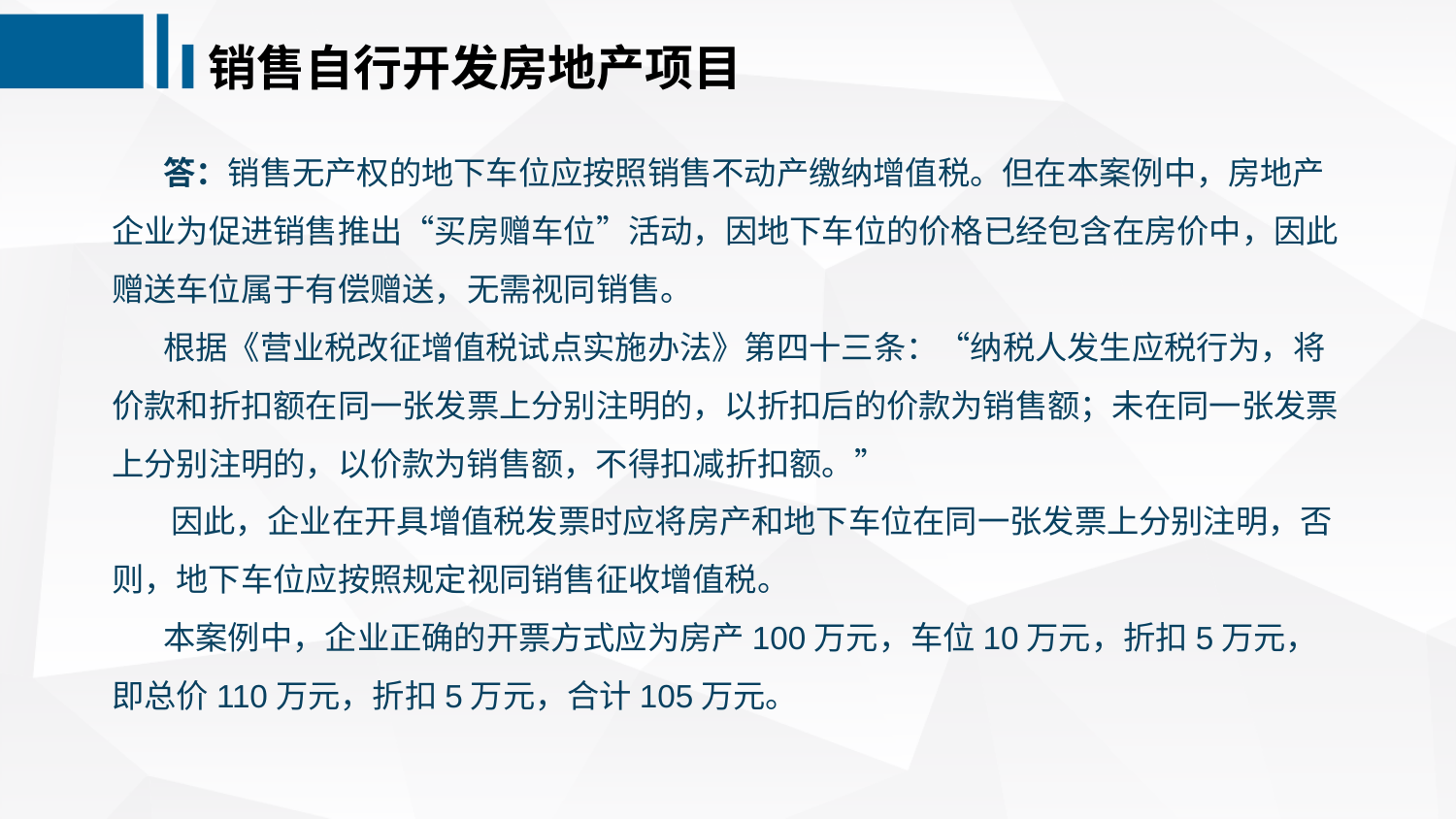

销售自行开发房地产项目
      答：销售无产权的地下车位应按照销售不动产缴纳增值税。但在本案例中，房地产企业为促进销售推出“买房赠车位”活动，因地下车位的价格已经包含在房价中，因此赠送车位属于有偿赠送，无需视同销售。
      根据《营业税改征增值税试点实施办法》第四十三条：“纳税人发生应税行为，将价款和折扣额在同一张发票上分别注明的，以折扣后的价款为销售额；未在同一张发票上分别注明的，以价款为销售额，不得扣减折扣额。”
       因此，企业在开具增值税发票时应将房产和地下车位在同一张发票上分别注明，否则，地下车位应按照规定视同销售征收增值税。
      本案例中，企业正确的开票方式应为房产100万元，车位10万元，折扣5万元，即总价110万元，折扣5万元，合计105万元。
27